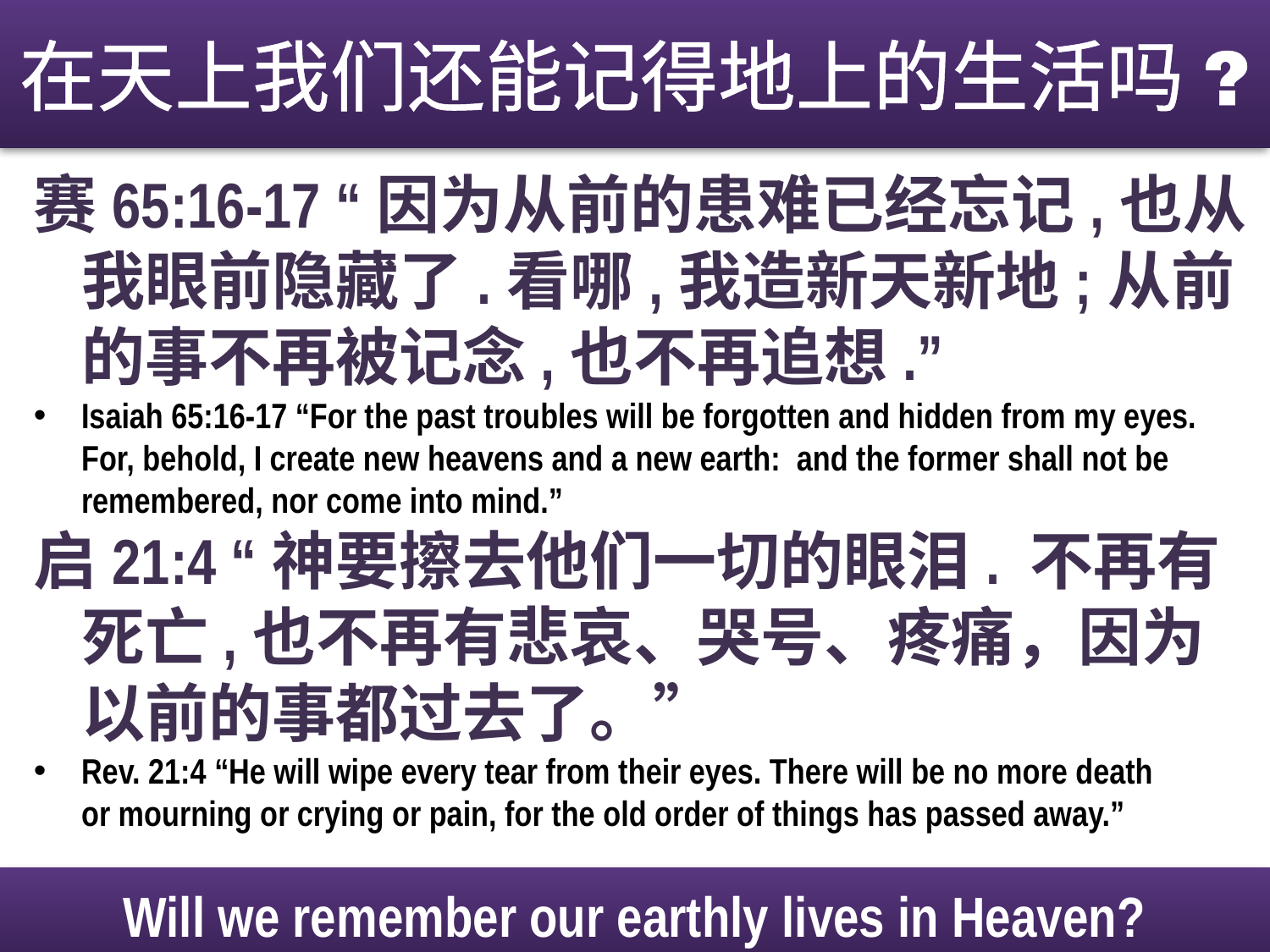

在天上我们还能记得地上的生活吗?
赛65:16-17 “因为从前的患难已经忘记,也从我眼前隐藏了.看哪,我造新天新地;从前的事不再被记念,也不再追想.”
Isaiah 65:16-17 “For the past troubles will be forgotten and hidden from my eyes.  For, behold, I create new heavens and a new earth:  and the former shall not be remembered, nor come into mind.”
启21:4 “神要擦去他们一切的眼泪. 不再有死亡,也不再有悲哀、哭号、疼痛，因为以前的事都过去了。”
Rev. 21:4 “He will wipe every tear from their eyes. There will be no more death          or mourning or crying or pain, for the old order of things has passed away.”
Will we remember our earthly lives in Heaven?